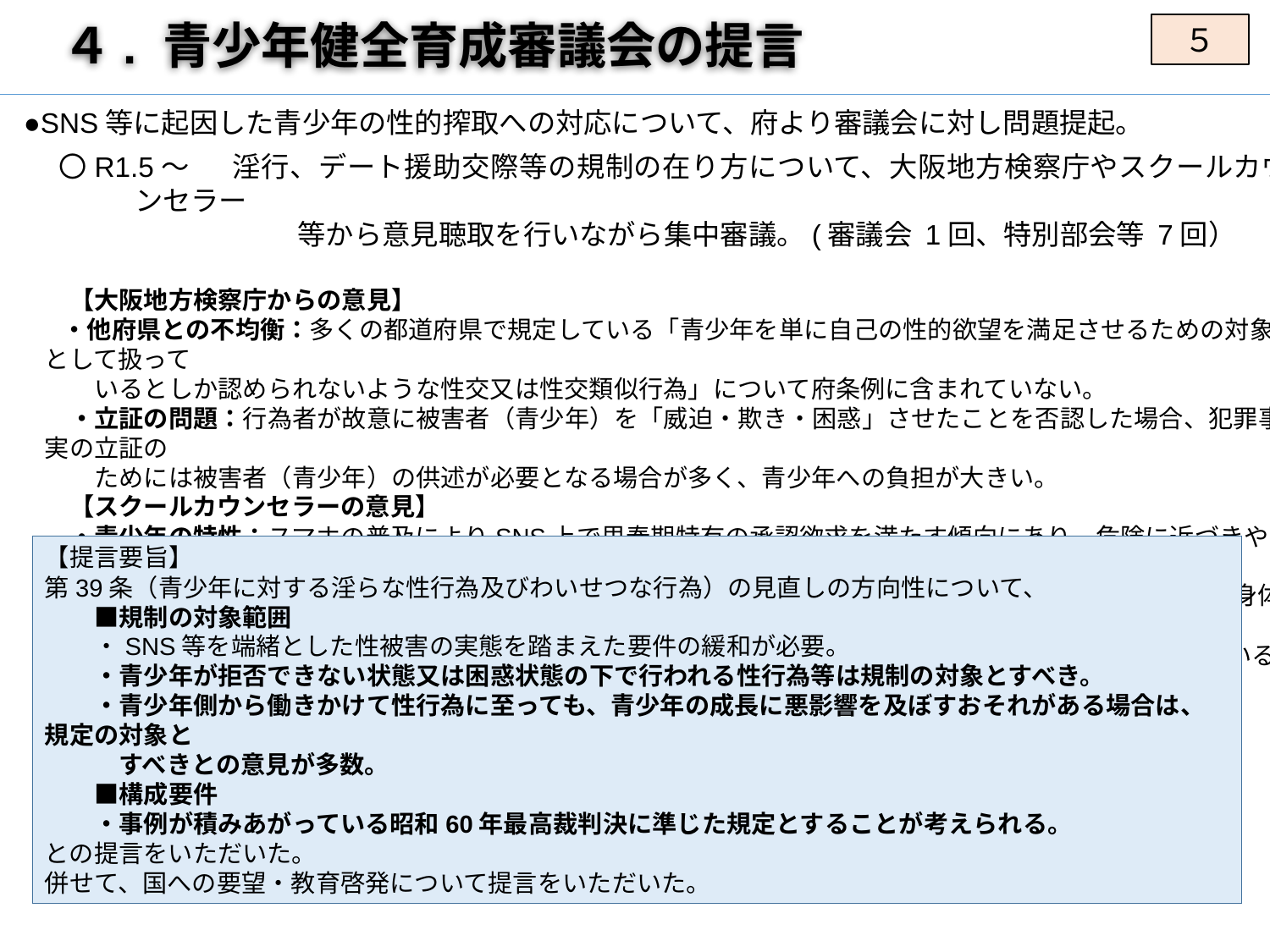

# ４. 青少年健全育成審議会の提言
５
●SNS等に起因した青少年の性的搾取への対応について、府より審議会に対し問題提起。

 〇R1.5～　  淫行、デート援助交際等の規制の在り方について、大阪地方検察庁やスクールカウンセラー
　　　　　　　　　等から意見聴取を行いながら集中審議。(審議会 1回、特別部会等 7回）

　【大阪地方検察庁からの意見】
  ・他府県との不均衡：多くの都道府県で規定している「青少年を単に自己の性的欲望を満足させるための対象として扱って
　　いるとしか認められないような性交又は性交類似行為」について府条例に含まれていない。
　・立証の問題：行為者が故意に被害者（青少年）を「威迫・欺き・困惑」させたことを否認した場合、犯罪事実の立証の
　　ためには被害者（青少年）の供述が必要となる場合が多く、青少年への負担が大きい。
　【スクールカウンセラーの意見】
　・青少年の特性：スマホの普及によりSNS上で思春期特有の承認欲求を満たす傾向にあり、危険に近づきやすくなっている。
　・青少年の行動の傾向：ネット上の成功体験を信じて誰にも相談せずに行動する傾向がある。NG条件（身体に触れる
　　ことはNGなど）を事前に提示しているので、ネットで知り合った人と会っても大丈夫だと思い込んでいる傾向にある。

【提言要旨】
第39条（青少年に対する淫らな性行為及びわいせつな行為）の見直しの方向性について、
　　■規制の対象範囲
　　・SNS等を端緒とした性被害の実態を踏まえた要件の緩和が必要。
　　・青少年が拒否できない状態又は困惑状態の下で行われる性行為等は規制の対象とすべき。
　　・青少年側から働きかけて性行為に至っても、青少年の成長に悪影響を及ぼすおそれがある場合は、規定の対象と
　　　すべきとの意見が多数。
　　■構成要件
　　・事例が積みあがっている昭和60年最高裁判決に準じた規定とすることが考えられる。
との提言をいただいた。
併せて、国への要望・教育啓発について提言をいただいた。